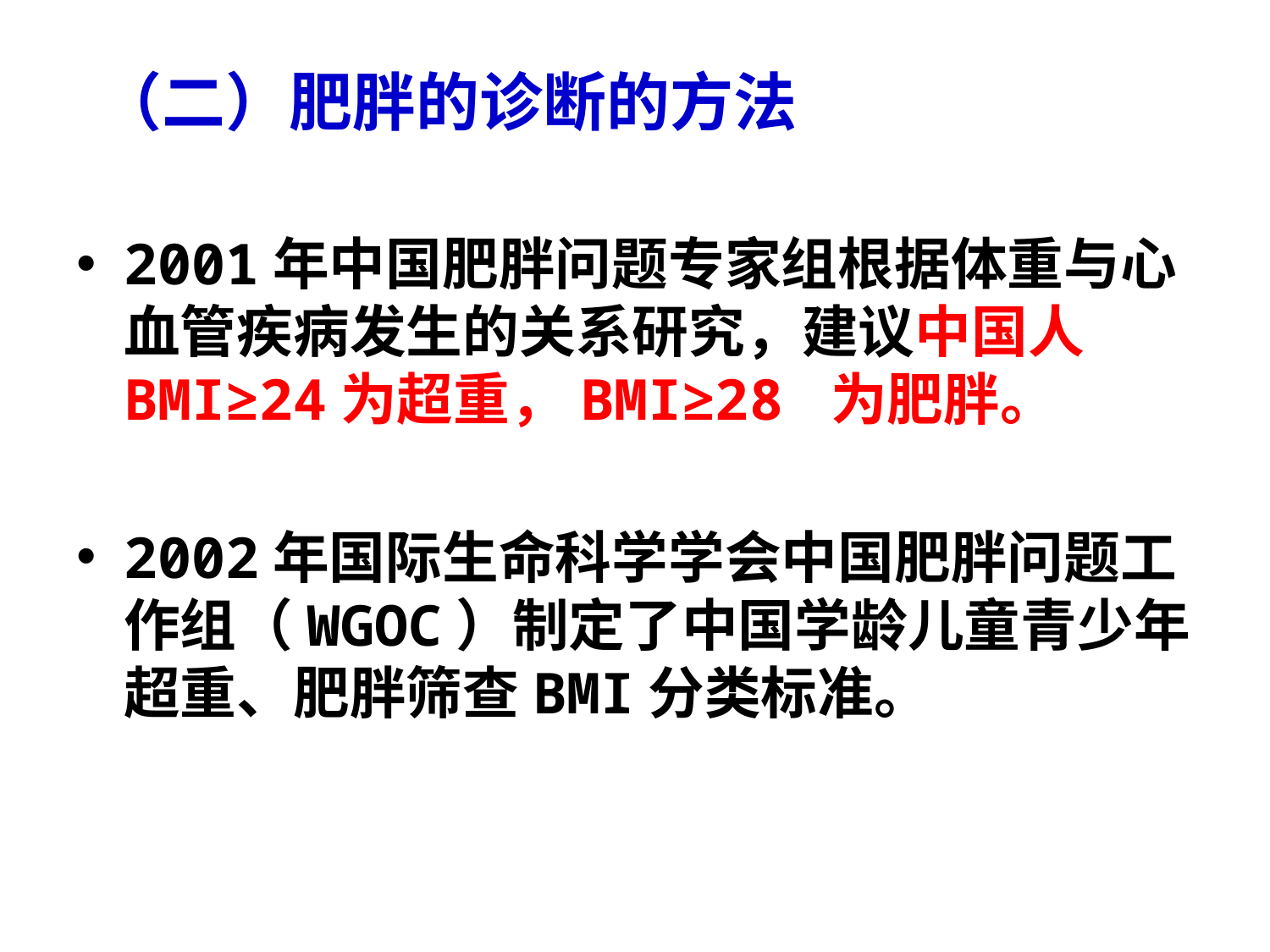

2001年中国肥胖问题专家组根据体重与心血管疾病发生的关系研究，建议中国人BMI≥24为超重，BMI≥28 为肥胖。

2002年国际生命科学学会中国肥胖问题工作组（WGOC）制定了中国学龄儿童青少年超重、肥胖筛查BMI分类标准。

（二）肥胖的诊断的方法